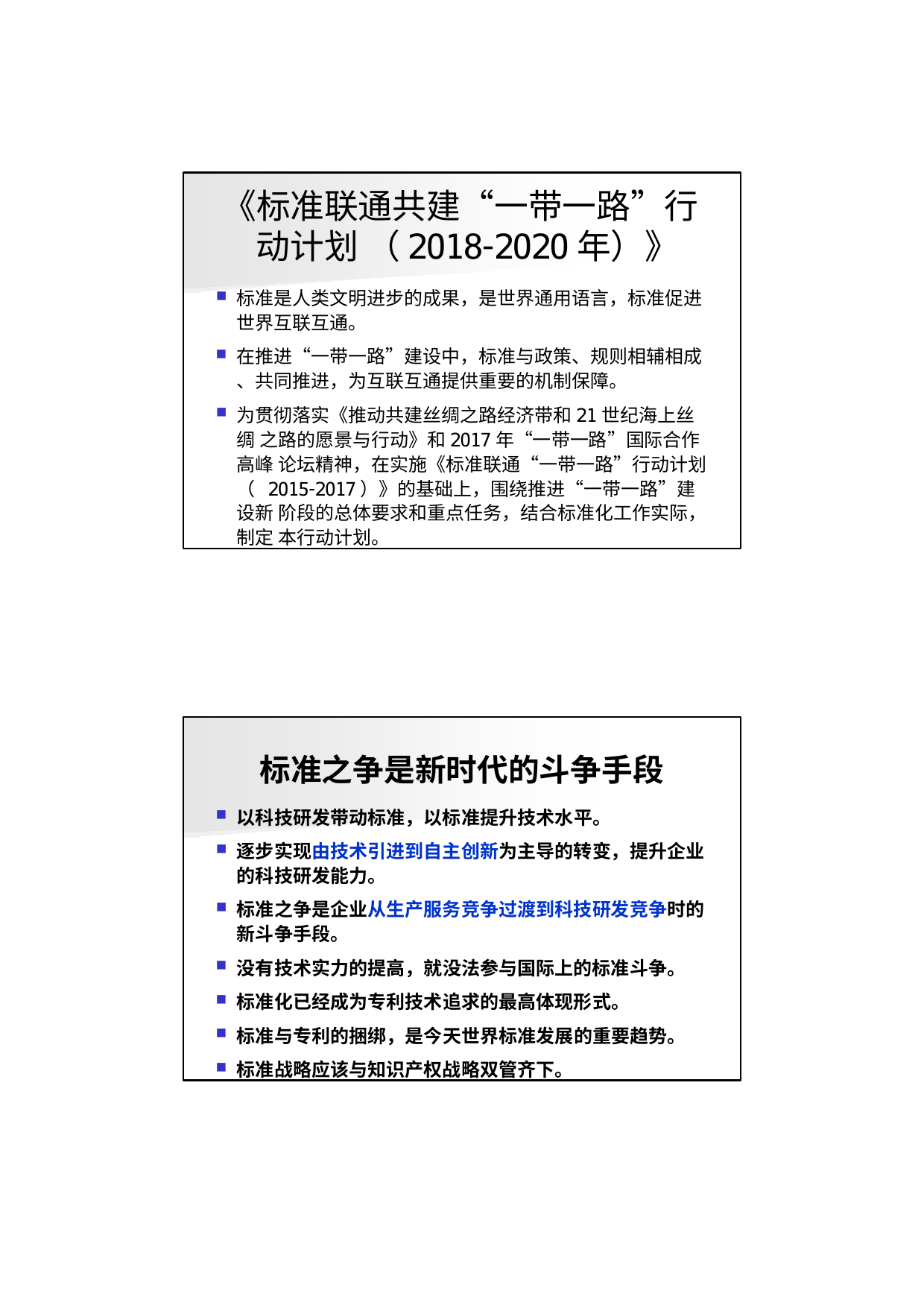

《标准联通共建“一带一路”行 动计划 （2018-2020年）》
标准是人类文明进步的成果，是世界通用语言，标准促进 世界互联互通。
在推进“一带一路”建设中，标准与政策、规则相辅相成
、共同推进，为互联互通提供重要的机制保障。
为贯彻落实《推动共建丝绸之路经济带和21世纪海上丝绸 之路的愿景与行动》和2017年“一带一路”国际合作高峰 论坛精神，在实施《标准联通“一带一路”行动计划（  2015-2017）》的基础上，围绕推进“一带一路”建设新 阶段的总体要求和重点任务，结合标准化工作实际，制定 本行动计划。

标准之争是新时代的斗争手段

以科技研发带动标准，以标准提升技术水平。
逐步实现由技术引进到自主创新为主导的转变，提升企业 的科技研发能力。
标准之争是企业从生产服务竞争过渡到科技研发竞争时的 新斗争手段。
没有技术实力的提高，就没法参与国际上的标准斗争。
标准化已经成为专利技术追求的最高体现形式。
标准与专利的捆绑，是今天世界标准发展的重要趋势。
标准战略应该与知识产权战略双管齐下。